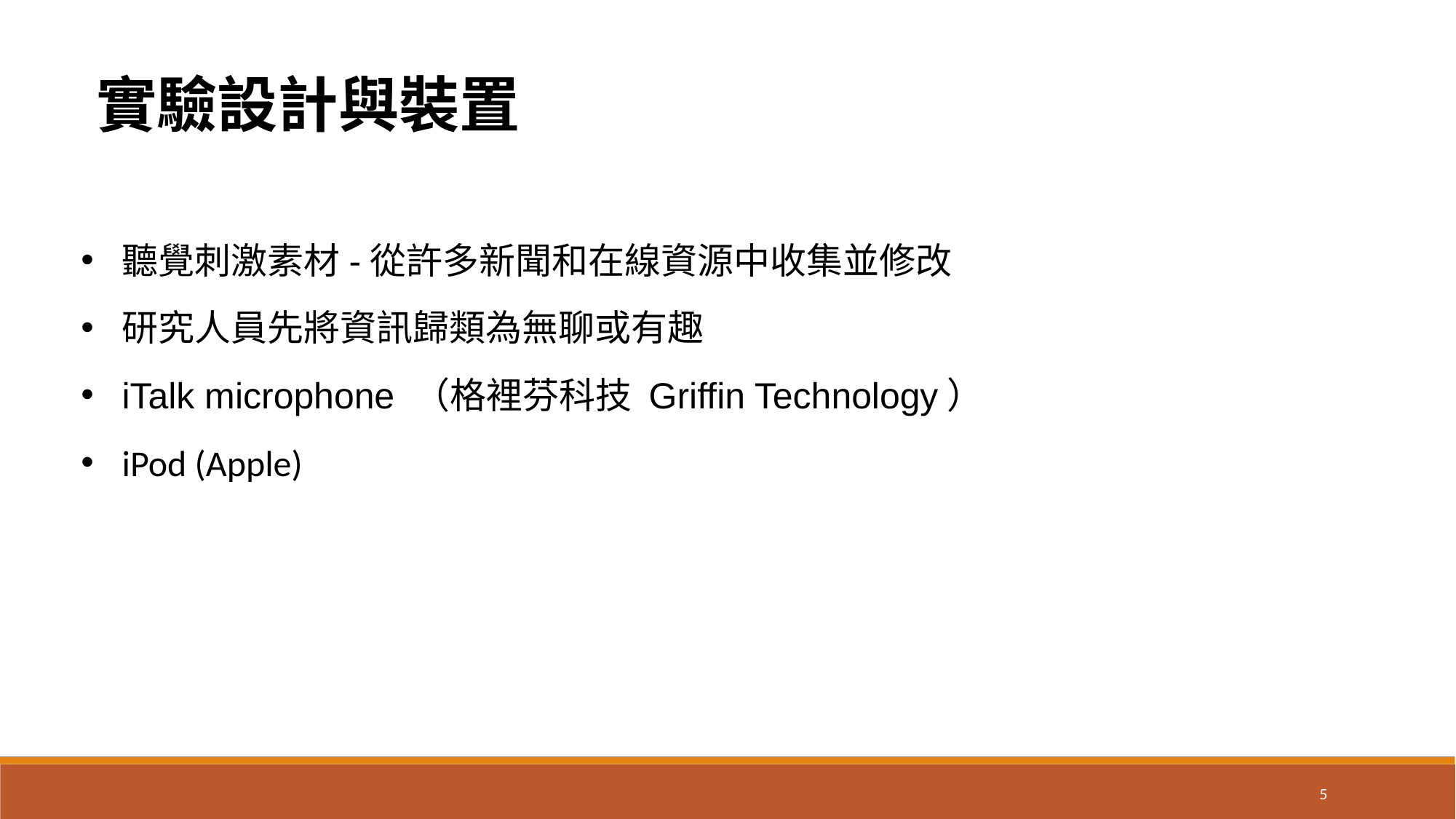

實驗設計與裝置
聽覺刺激素材-從許多新聞和在線資源中收集並修改
研究人員先將資訊歸類為無聊或有趣
iTalk microphone （格裡芬科技 Griffin Technology）
iPod (Apple)

5